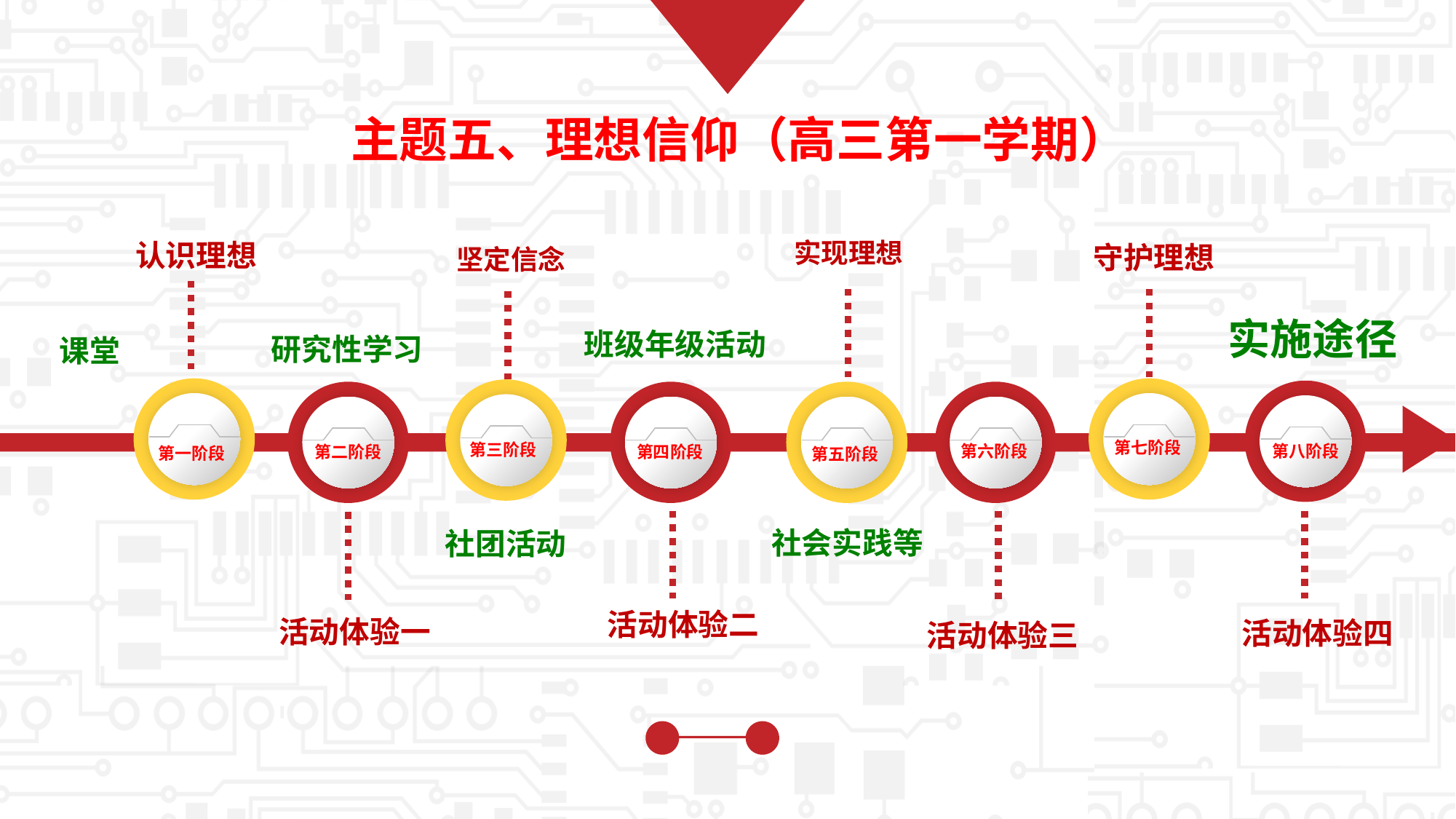

主题五、理想信仰（高三第一学期）
实现理想
认识理想
守护理想
坚定信念
实施途径
班级年级活动
研究性学习
课堂

第七阶段

第三阶段
第六阶段
第八阶段
第二阶段
第四阶段
第一阶段
第五阶段
社会实践等
社团活动
活动体验二
活动体验一
活动体验四
活动体验三